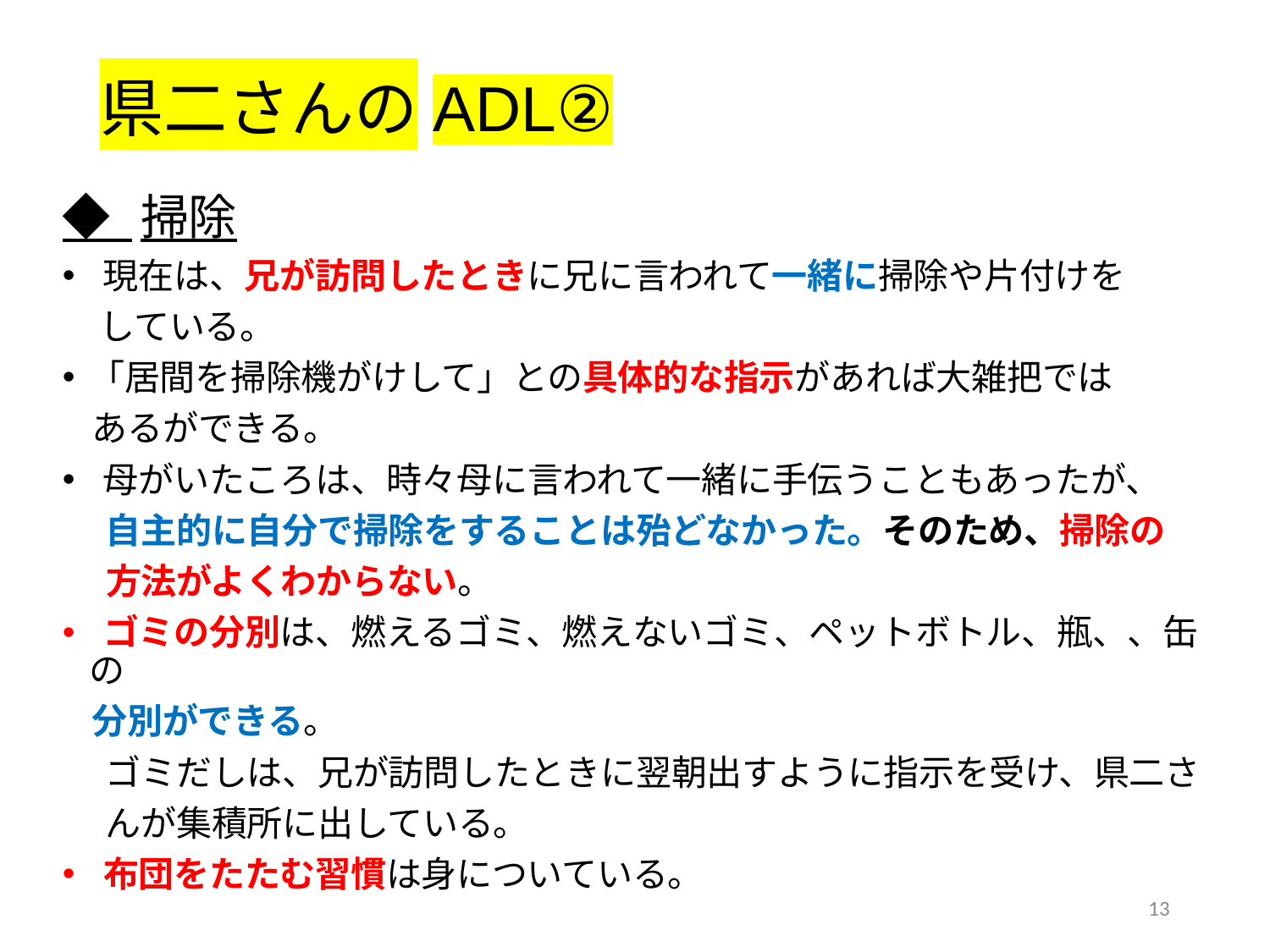

# 県二さんのADL②
◆  掃除
 現在は、兄が訪問したときに兄に言われて一緒に掃除や片付けを
    している。
「居間を掃除機がけして」との具体的な指示があれば大雑把では
   あるができる。
 母がいたころは、時々母に言われて一緒に手伝うこともあったが、
　 自主的に自分で掃除をすることは殆どなかった。そのため、掃除の
　 方法がよくわからない。
 ゴミの分別は、燃えるゴミ、燃えないゴミ、ペットボトル、瓶、、缶の
   分別ができる。
　 ゴミだしは、兄が訪問したときに翌朝出すように指示を受け、県二さ
　 んが集積所に出している。
 布団をたたむ習慣は身についている。

13